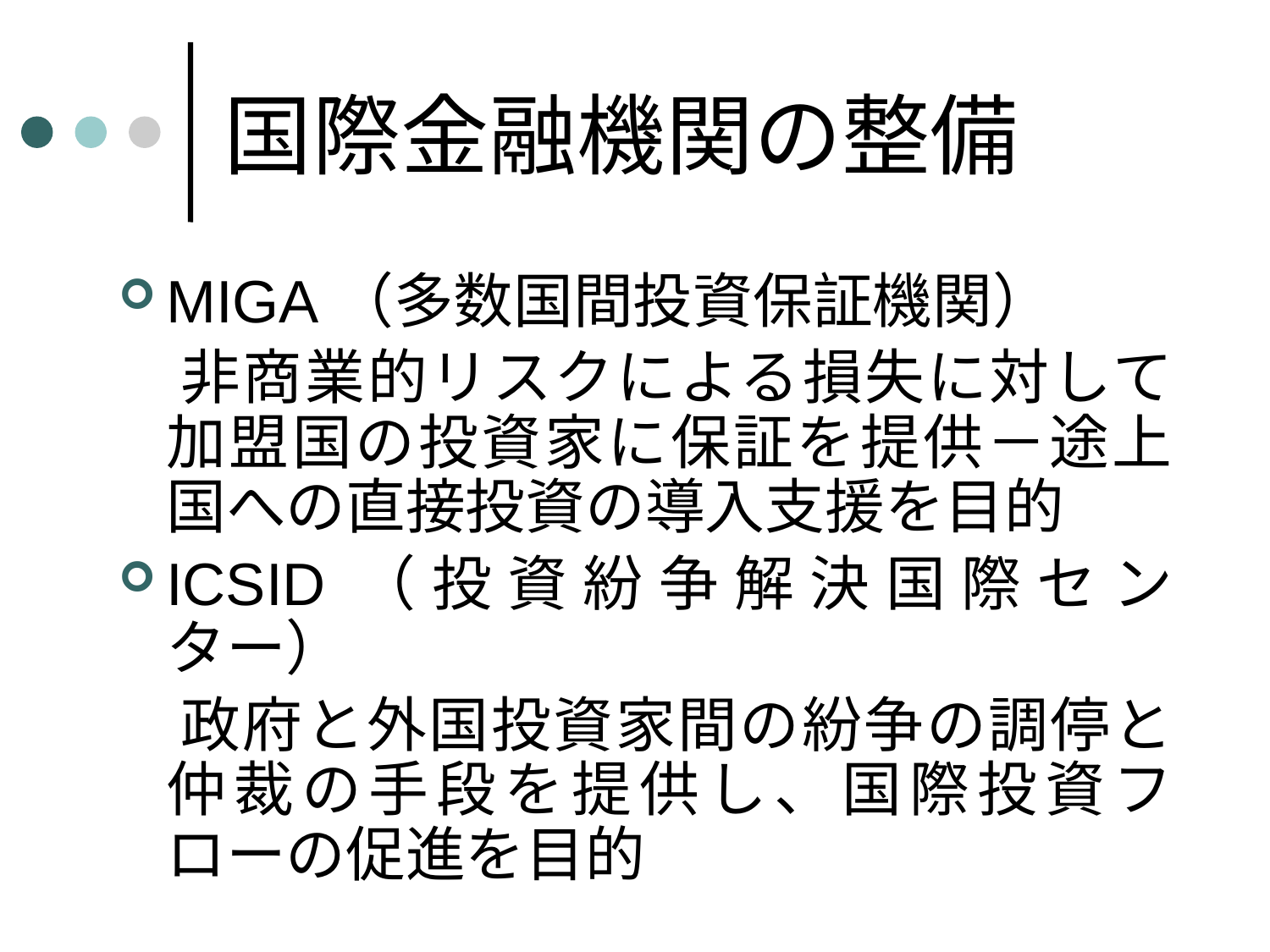

# 国際金融機関の整備
MIGA（多数国間投資保証機関）
   非商業的リスクによる損失に対して加盟国の投資家に保証を提供－途上国への直接投資の導入支援を目的
ICSID（投資紛争解決国際センター）
　政府と外国投資家間の紛争の調停と仲裁の手段を提供し、国際投資フローの促進を目的